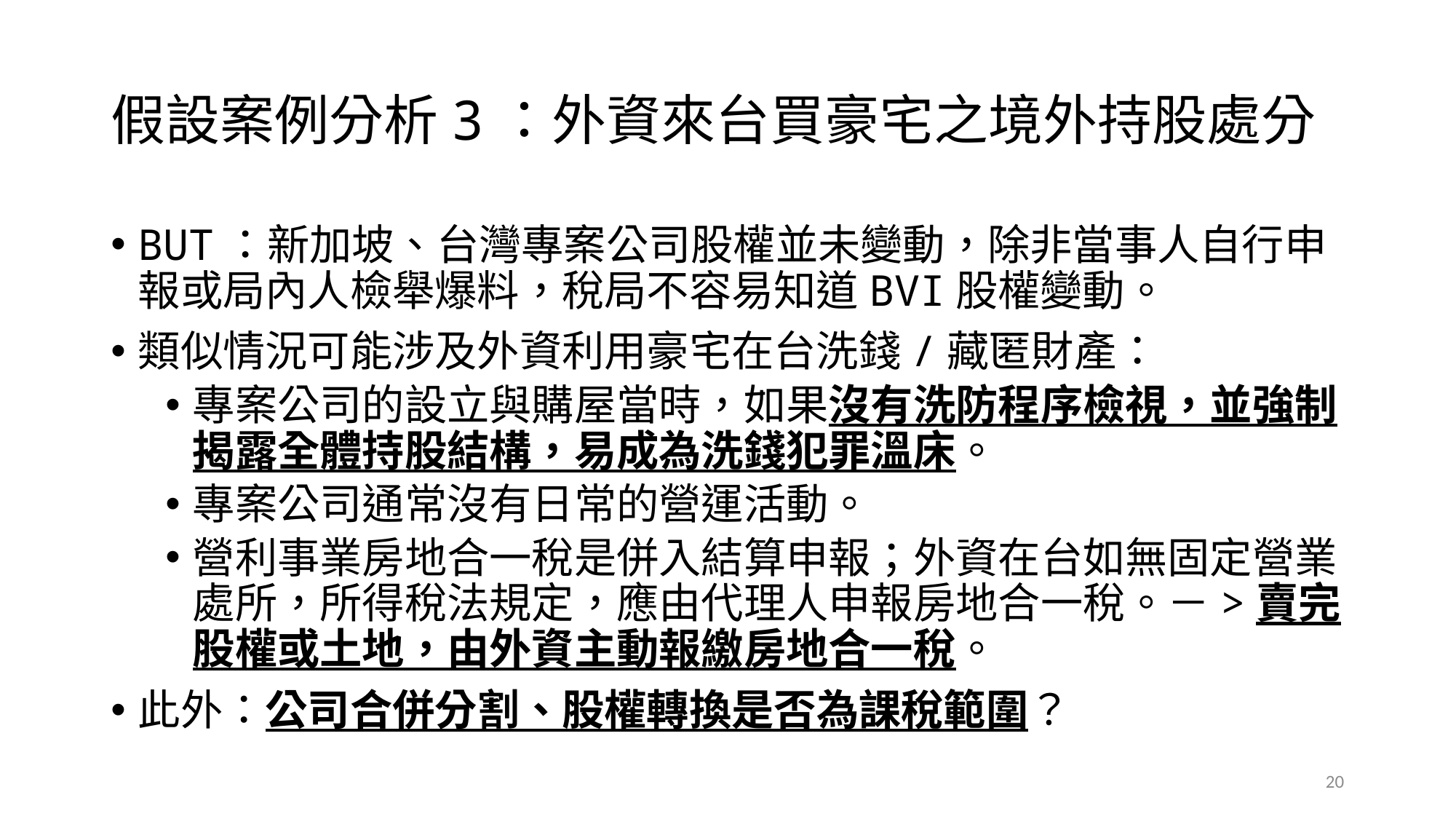

# 假設案例分析3：外資來台買豪宅之境外持股處分
BUT：新加坡、台灣專案公司股權並未變動，除非當事人自行申報或局內人檢舉爆料，稅局不容易知道BVI股權變動。
類似情況可能涉及外資利用豪宅在台洗錢/藏匿財產：
專案公司的設立與購屋當時，如果沒有洗防程序檢視，並強制揭露全體持股結構，易成為洗錢犯罪溫床。
專案公司通常沒有日常的營運活動。
營利事業房地合一稅是併入結算申報；外資在台如無固定營業處所，所得稅法規定，應由代理人申報房地合一稅。－>賣完股權或土地，由外資主動報繳房地合一稅。
此外：公司合併分割、股權轉換是否為課稅範圍？

20